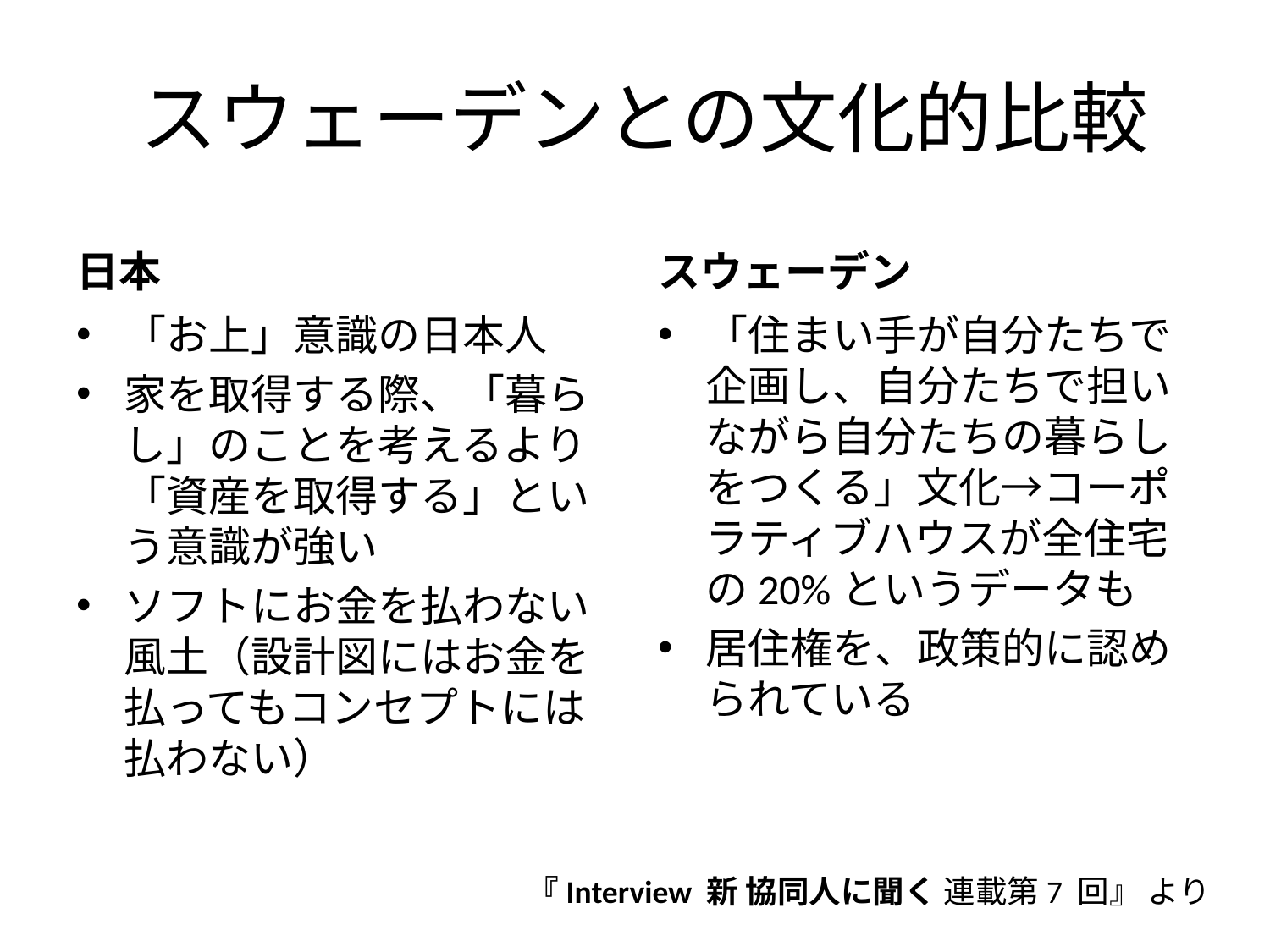

# スウェーデンとの文化的比較
日本
スウェーデン
「お上」意識の日本人
家を取得する際、「暮らし」のことを考えるより「資産を取得する」という意識が強い
ソフトにお金を払わない風土（設計図にはお金を払ってもコンセプトには払わない）

「住まい手が自分たちで企画し、自分たちで担いながら自分たちの暮らしをつくる」文化→コーポラティブハウスが全住宅の20%というデータも
居住権を、政策的に認められている
『Interview 新 協同人に聞く 連載第7 回』 より